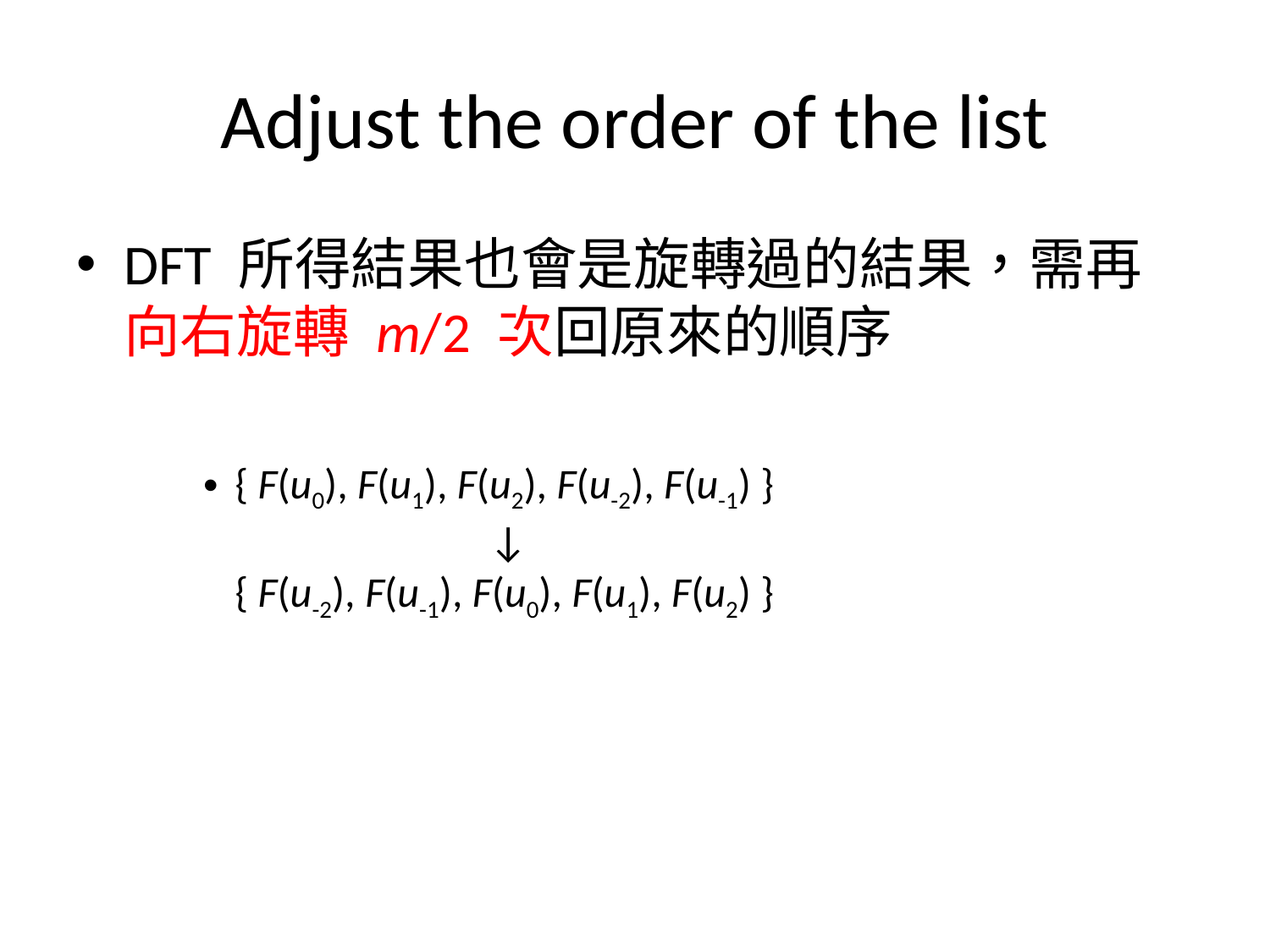

# Adjust the order of the list
DFT 所得結果也會是旋轉過的結果，需再向右旋轉 m/2 次回原來的順序

{ F(u0), F(u1), F(u2), F(u-2), F(u-1) }
		↓
{ F(u-2), F(u-1), F(u0), F(u1), F(u2) }